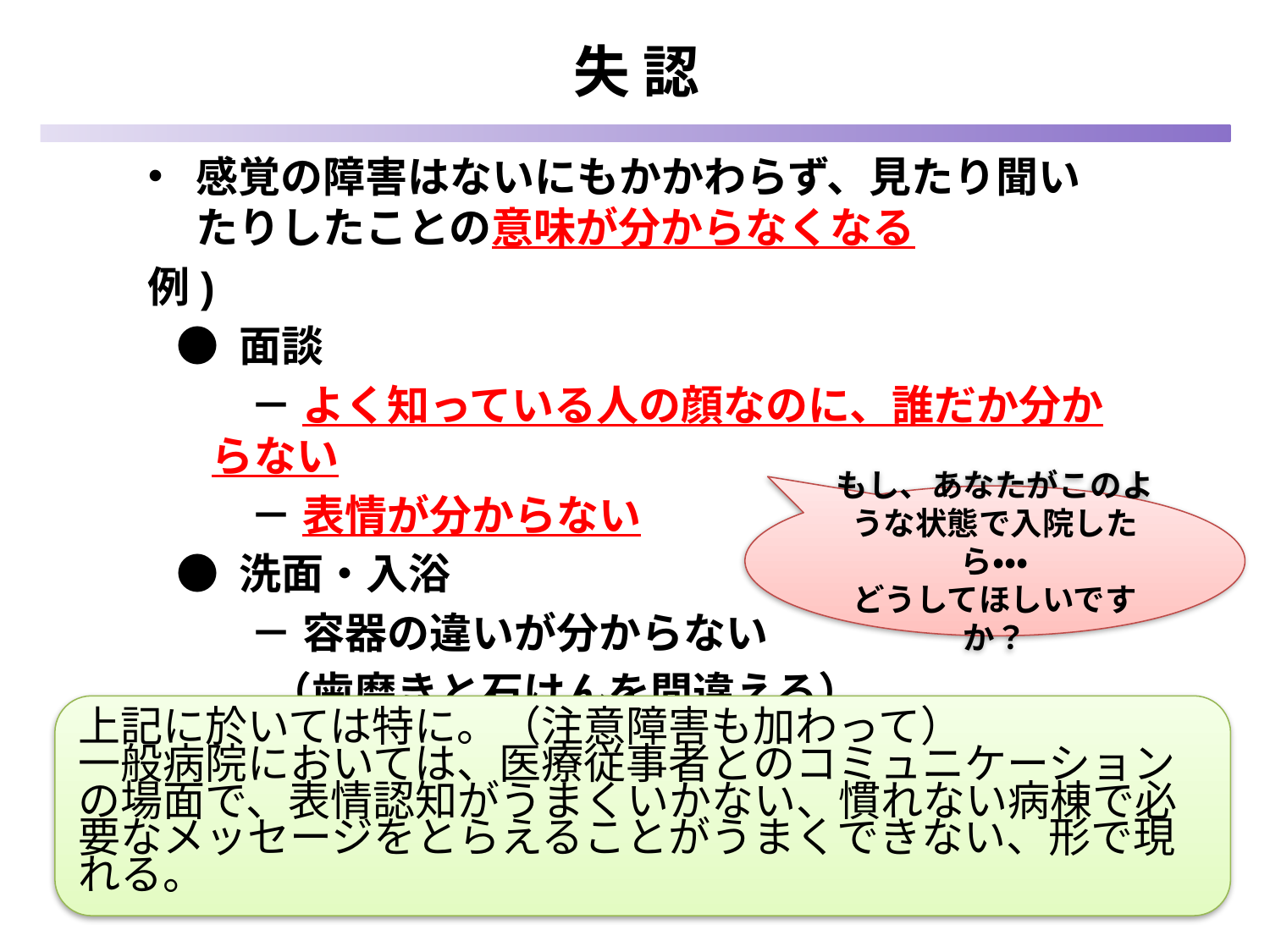

# 失 認

感覚の障害はないにもかかわらず、見たり聞いたりしたことの意味が分からなくなる
例)
   ● 面談
   － よく知っている人の顔なのに、誰だか分からない
   － 表情が分からない
   ● 洗面・入浴
   － 容器の違いが分からない
     （歯磨きと石けんを間違える）
もし、あなたがこのような状態で入院したら・・・
どうしてほしいですか？
上記に於いては特に。（注意障害も加わって）
一般病院においては、医療従事者とのコミュニケーションの場面で、表情認知がうまくいかない、慣れない病棟で必要なメッセージをとらえることがうまくできない、形で現れる。